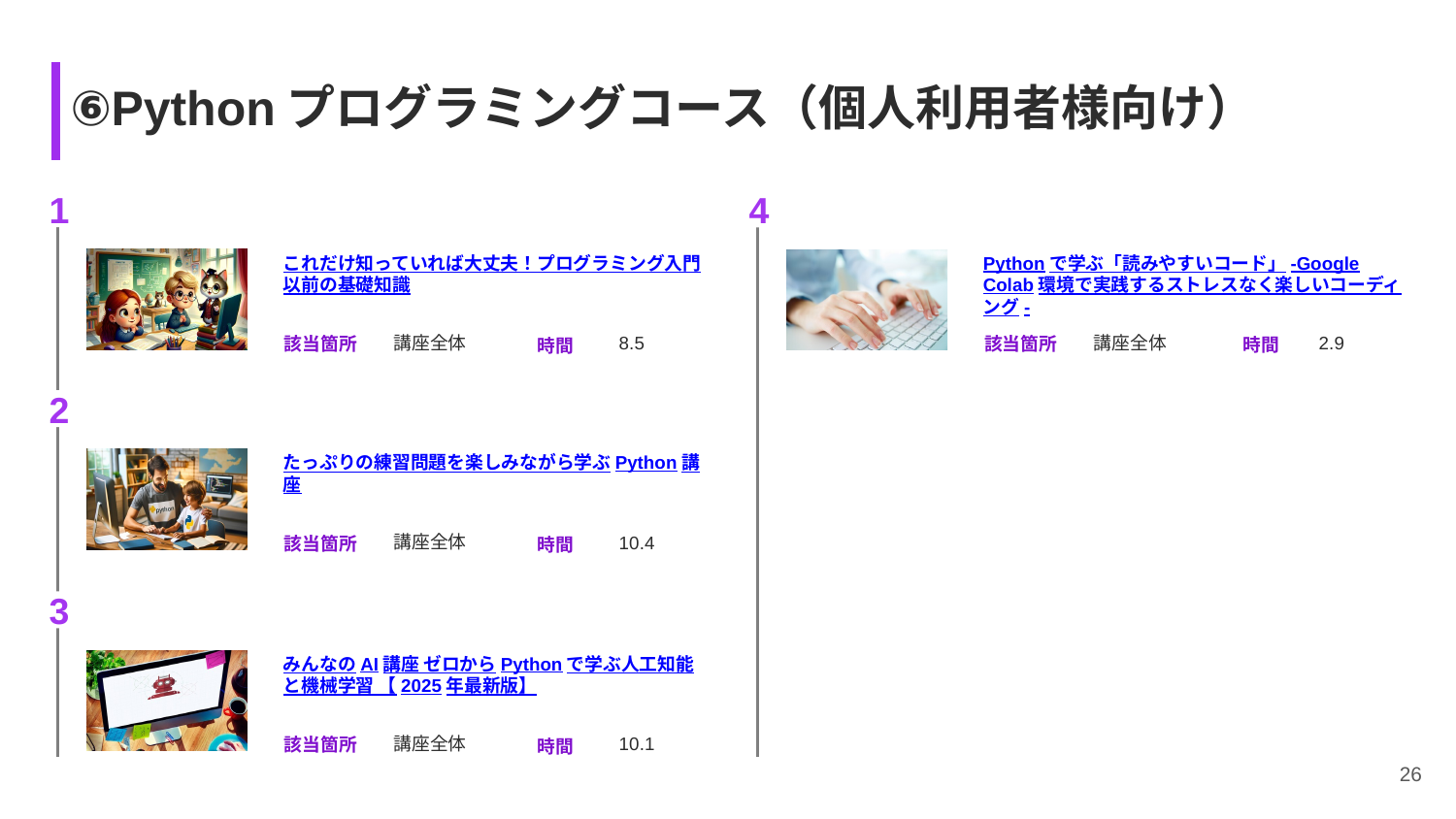

# ⑥Pythonプログラミングコース（個人利用者様向け）
1
4

これだけ知っていれば大丈夫！プログラミング入門以前の基礎知識
Pythonで学ぶ「読みやすいコード」-Google Colab環境で実践するストレスなく楽しいコーディング-

講座全体
講座全体
8.5
2.9
2

たっぷりの練習問題を楽しみながら学ぶPython講座

講座全体
10.4
3

みんなのAI講座 ゼロからPythonで学ぶ人工知能と機械学習 【2025年最新版】

講座全体
10.1
26